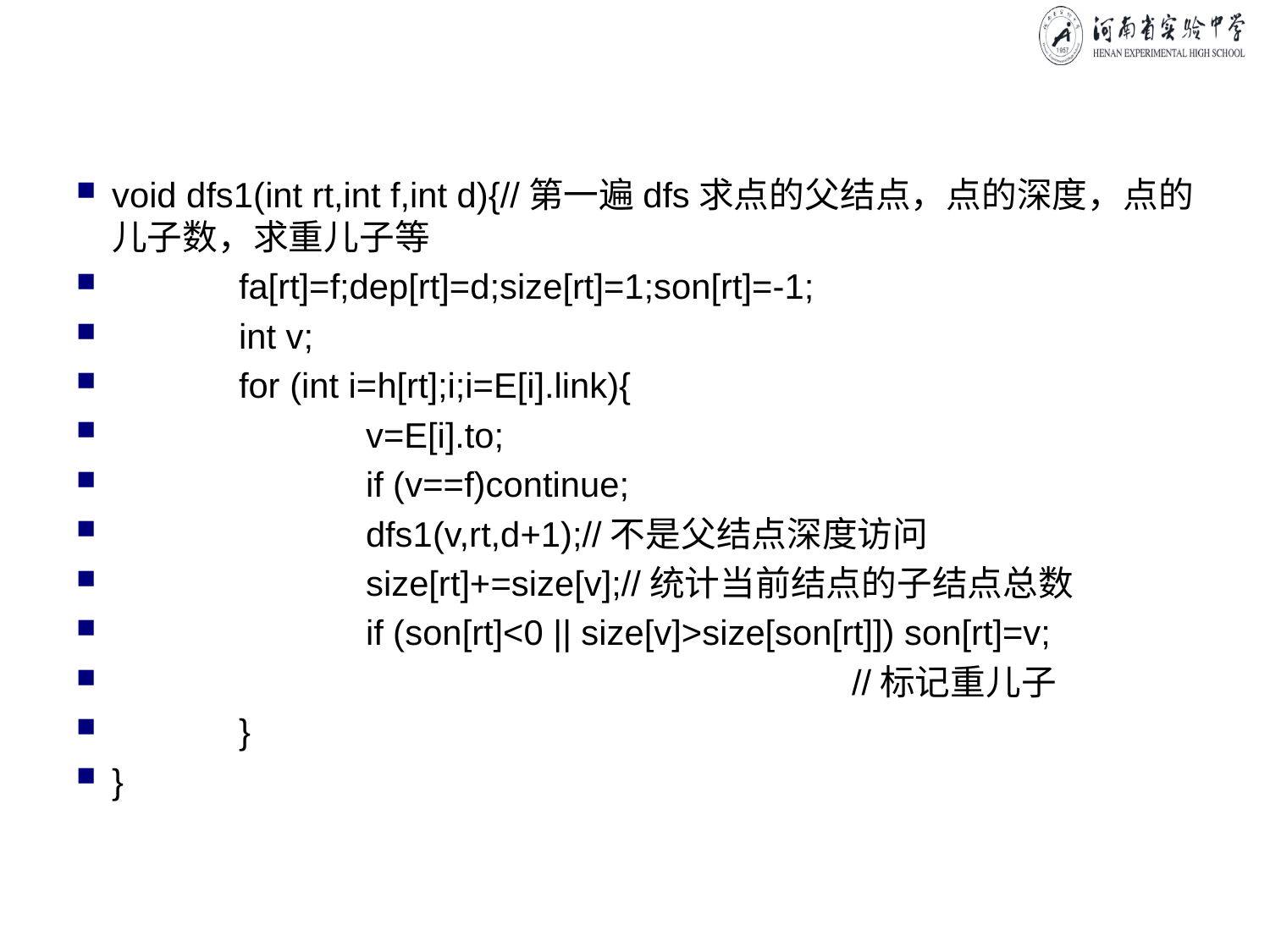

#
void dfs1(int rt,int f,int d){//第一遍dfs求点的父结点，点的深度，点的儿子数，求重儿子等
	fa[rt]=f;dep[rt]=d;size[rt]=1;son[rt]=-1;
	int v;
	for (int i=h[rt];i;i=E[i].link){
		v=E[i].to;
		if (v==f)continue;
		dfs1(v,rt,d+1);//不是父结点深度访问
		size[rt]+=size[v];//统计当前结点的子结点总数
		if (son[rt]<0 || size[v]>size[son[rt]]) son[rt]=v;
                                                                            //标记重儿子
	}
}